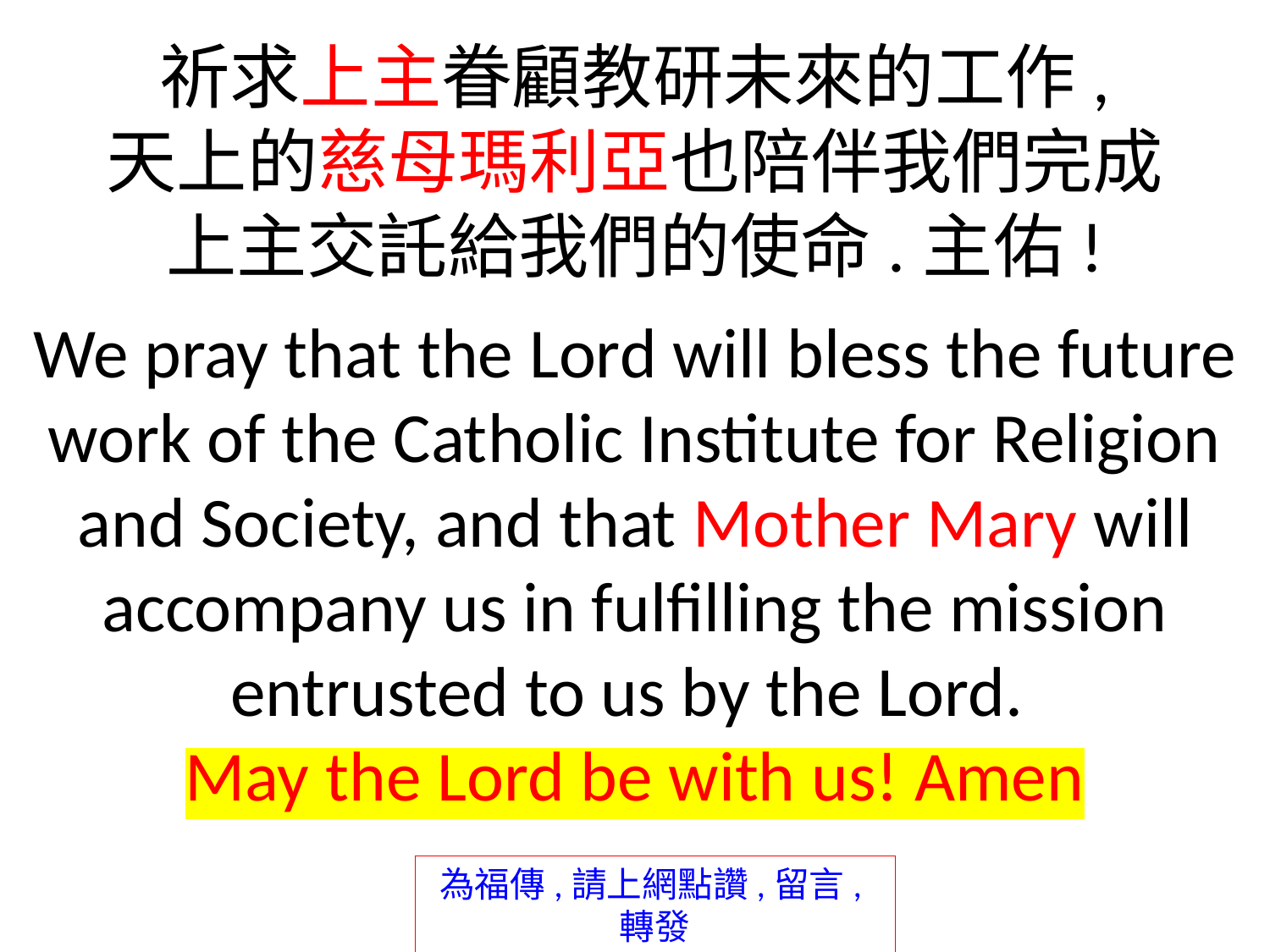

祈求上主眷顧教研未來的工作,
天上的慈母瑪利亞也陪伴我們完成
上主交託給我們的使命.主佑!
We pray that the Lord will bless the future work of the Catholic Institute for Religion and Society, and that Mother Mary will accompany us in fulfilling the mission entrusted to us by the Lord.
May the Lord be with us! Amen
為福傳,請上網點讚,留言,轉發